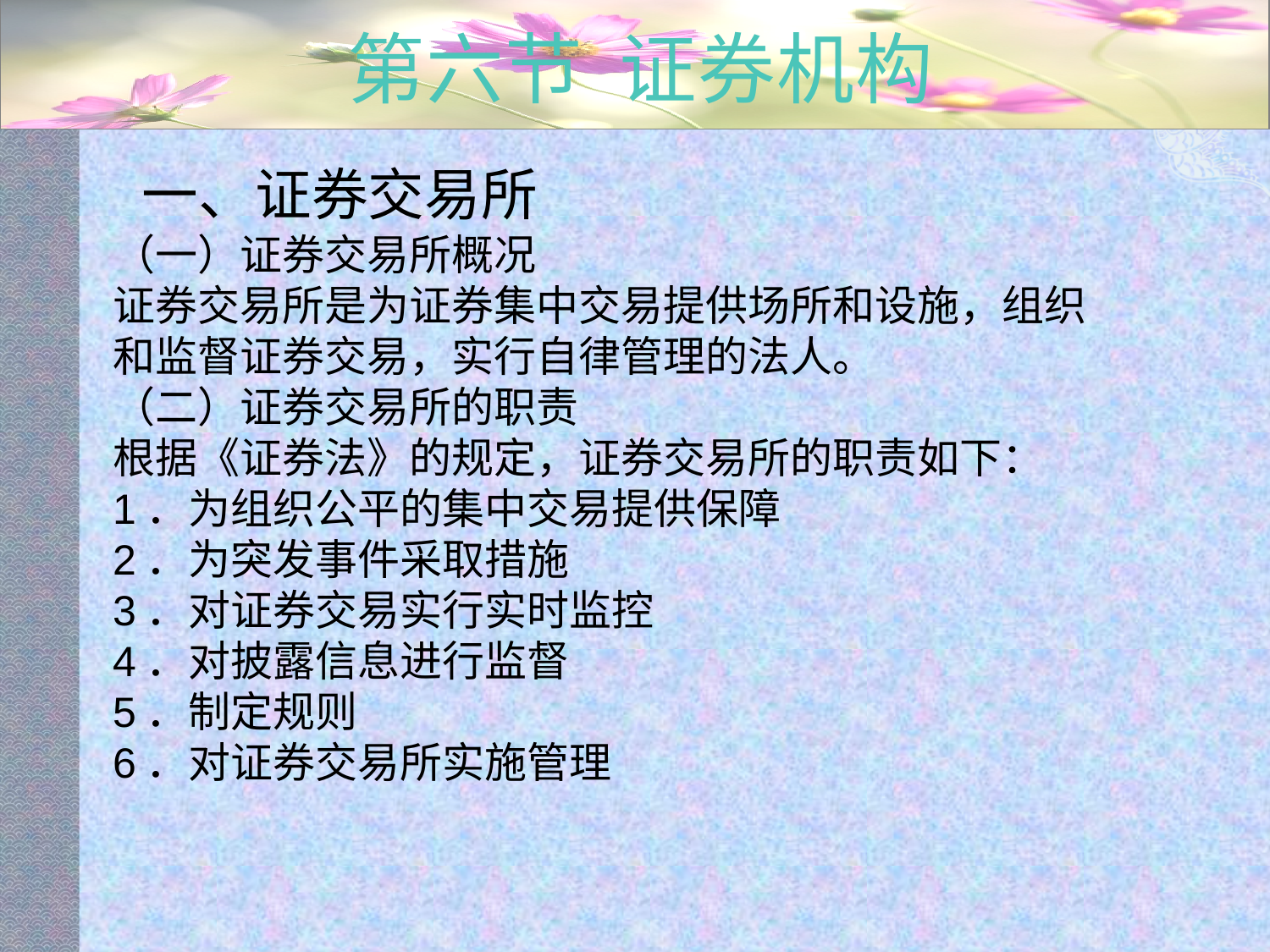

# 第六节  证券机构
 一、证券交易所
（一）证券交易所概况
证券交易所是为证券集中交易提供场所和设施，组织和监督证券交易，实行自律管理的法人。
（二）证券交易所的职责
根据《证券法》的规定，证券交易所的职责如下：
1．为组织公平的集中交易提供保障
2．为突发事件采取措施
3．对证券交易实行实时监控
4．对披露信息进行监督
5．制定规则
6．对证券交易所实施管理